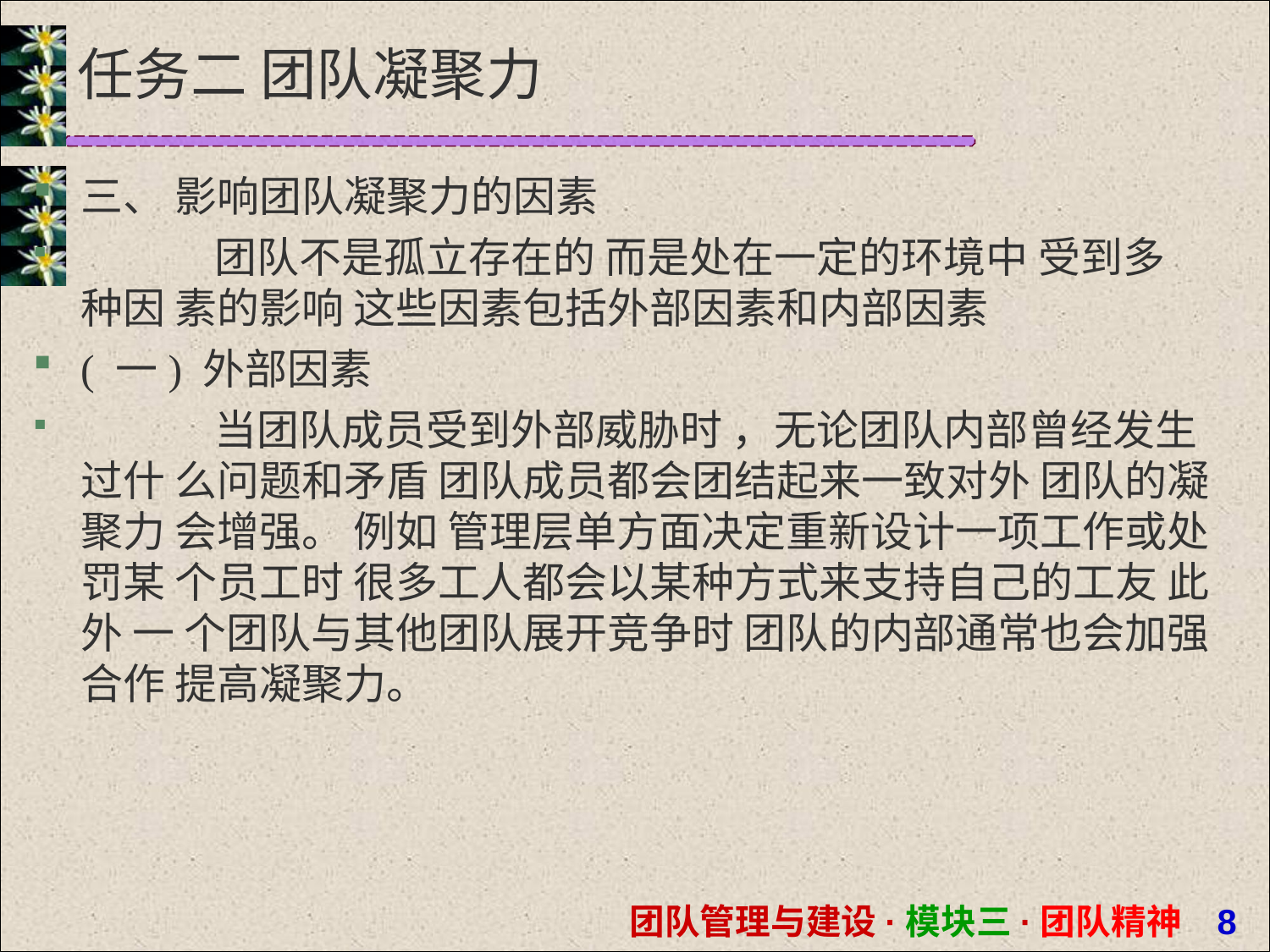

# 任务二 团队凝聚力

三、 影响团队凝聚力的因素
	团队不是孤立存在的 而是处在一定的环境中 受到多种因 素的影响 这些因素包括外部因素和内部因素
( 一) 外部因素
	当团队成员受到外部威胁时 ，无论团队内部曾经发生过什 么问题和矛盾 团队成员都会团结起来一致对外 团队的凝聚力 会增强。 例如 管理层单方面决定重新设计一项工作或处罚某 个员工时 很多工人都会以某种方式来支持自己的工友 此外 一 个团队与其他团队展开竞争时 团队的内部通常也会加强合作 提高凝聚力。

团队管理与建设·模块三·团队精神 8